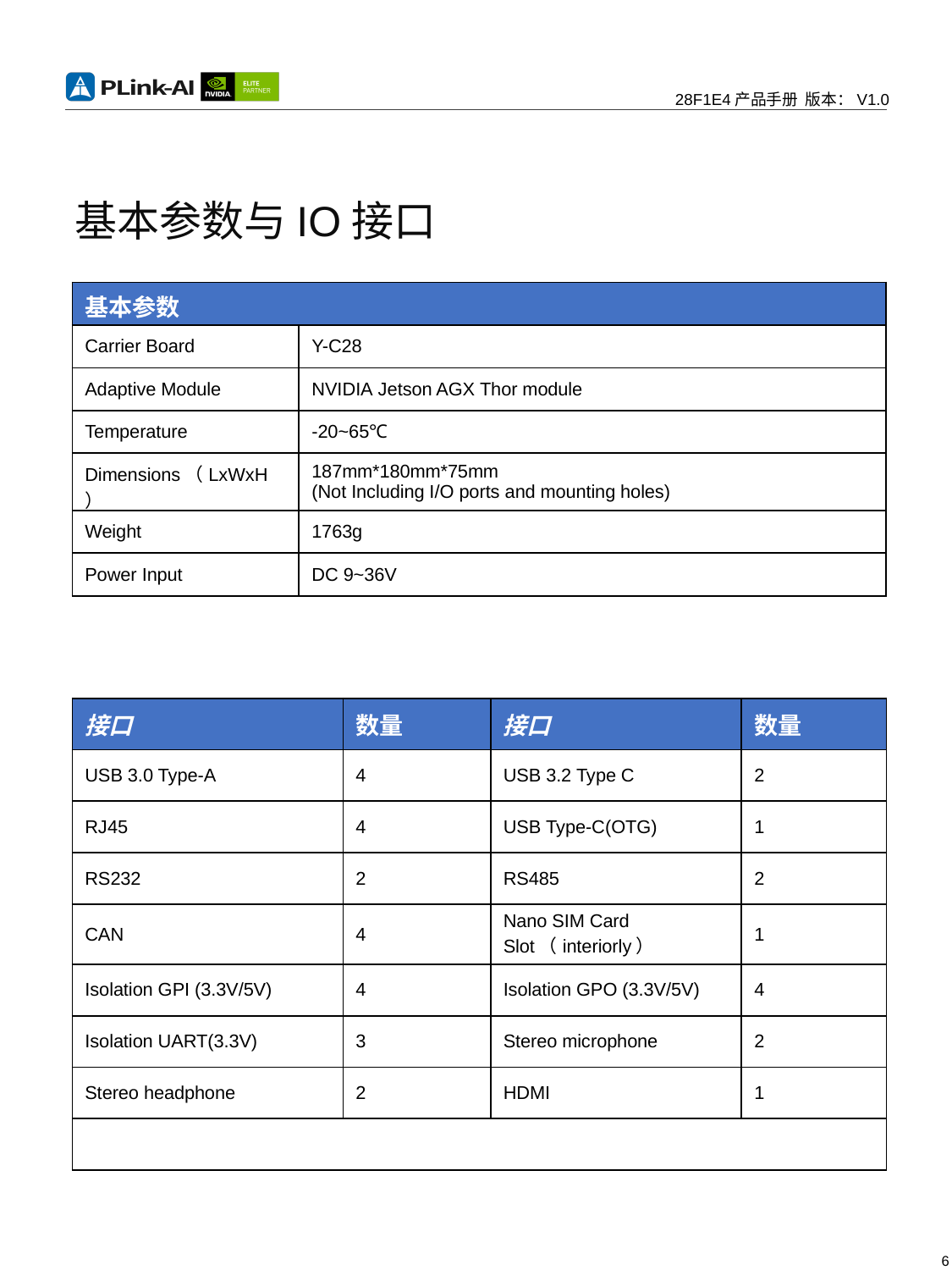

基本参数与IO接口
| 基本参数 |  |
| --- | --- |
| Carrier Board | Y-C28 |
| Adaptive Module | NVIDIA Jetson AGX Thor module |
| Temperature | -20~65℃ |
| Dimensions（LxWxH） | 187mm\*180mm\*75mm (Not Including I/O ports and mounting holes) |
| Weight | 1763g |
| Power Input | DC 9~36V |
| 接口 | 数量 | 接口 | 数量 |
| --- | --- | --- | --- |
| USB 3.0 Type-A | 4 | USB 3.2 Type C | 2 |
| RJ45 | 4 | USB Type-C(OTG) | 1 |
| RS232 | 2 | RS485 | 2 |
| CAN | 4 | Nano SIM Card Slot（interiorly） | 1 |
| Isolation GPI (3.3V/5V) | 4 | Isolation GPO (3.3V/5V) | 4 |
| Isolation UART(3.3V) | 3 | Stereo microphone | 2 |
| Stereo headphone | 2 | HDMI | 1 |
|  |  |  |  |
6